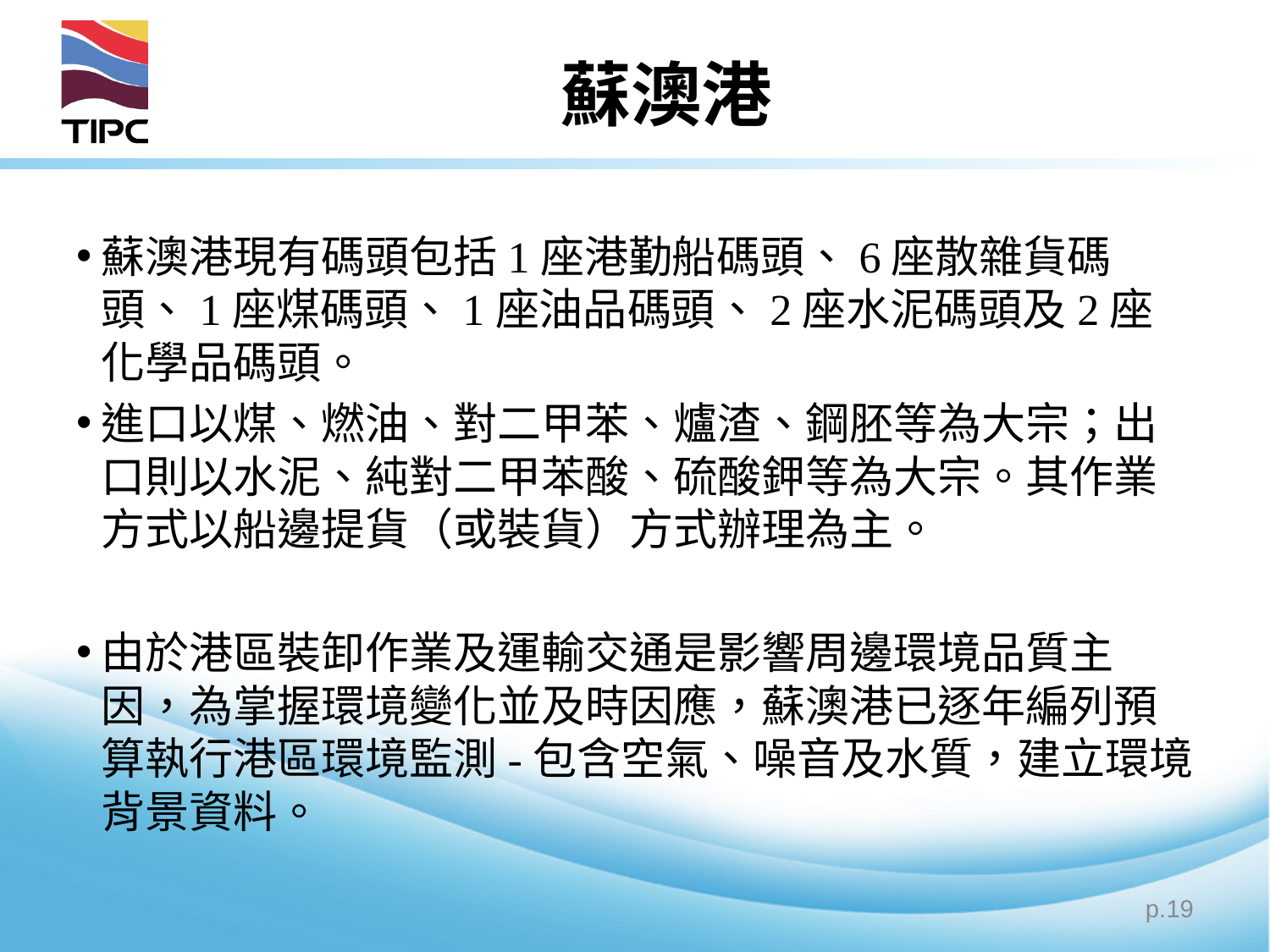

# 蘇澳港
蘇澳港現有碼頭包括1座港勤船碼頭、6座散雜貨碼頭、1座煤碼頭、1座油品碼頭、2座水泥碼頭及2座化學品碼頭。
進口以煤、燃油、對二甲苯、爐渣、鋼胚等為大宗；出口則以水泥、純對二甲苯酸、硫酸鉀等為大宗。其作業方式以船邊提貨（或裝貨）方式辦理為主。

由於港區裝卸作業及運輸交通是影響周邊環境品質主因，為掌握環境變化並及時因應，蘇澳港已逐年編列預算執行港區環境監測-包含空氣、噪音及水質，建立環境背景資料。

p.19